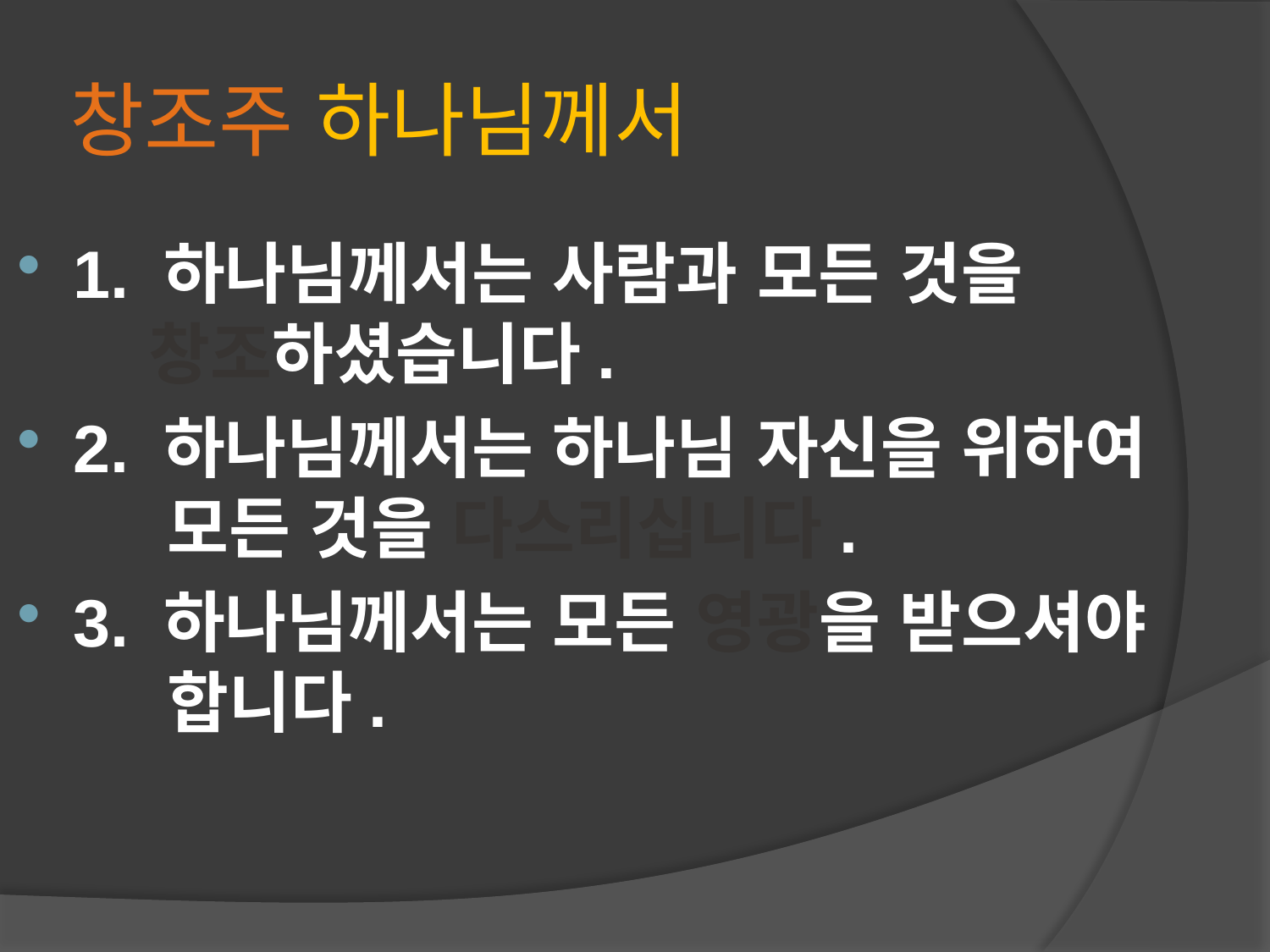

# 창조주 하나님께서
1. 하나님께서는 사람과 모든 것을
    창조하셨습니다.
2. 하나님께서는 하나님 자신을 위하여
     모든 것을 다스리십니다.
3. 하나님께서는 모든 영광을 받으셔야
     합니다.